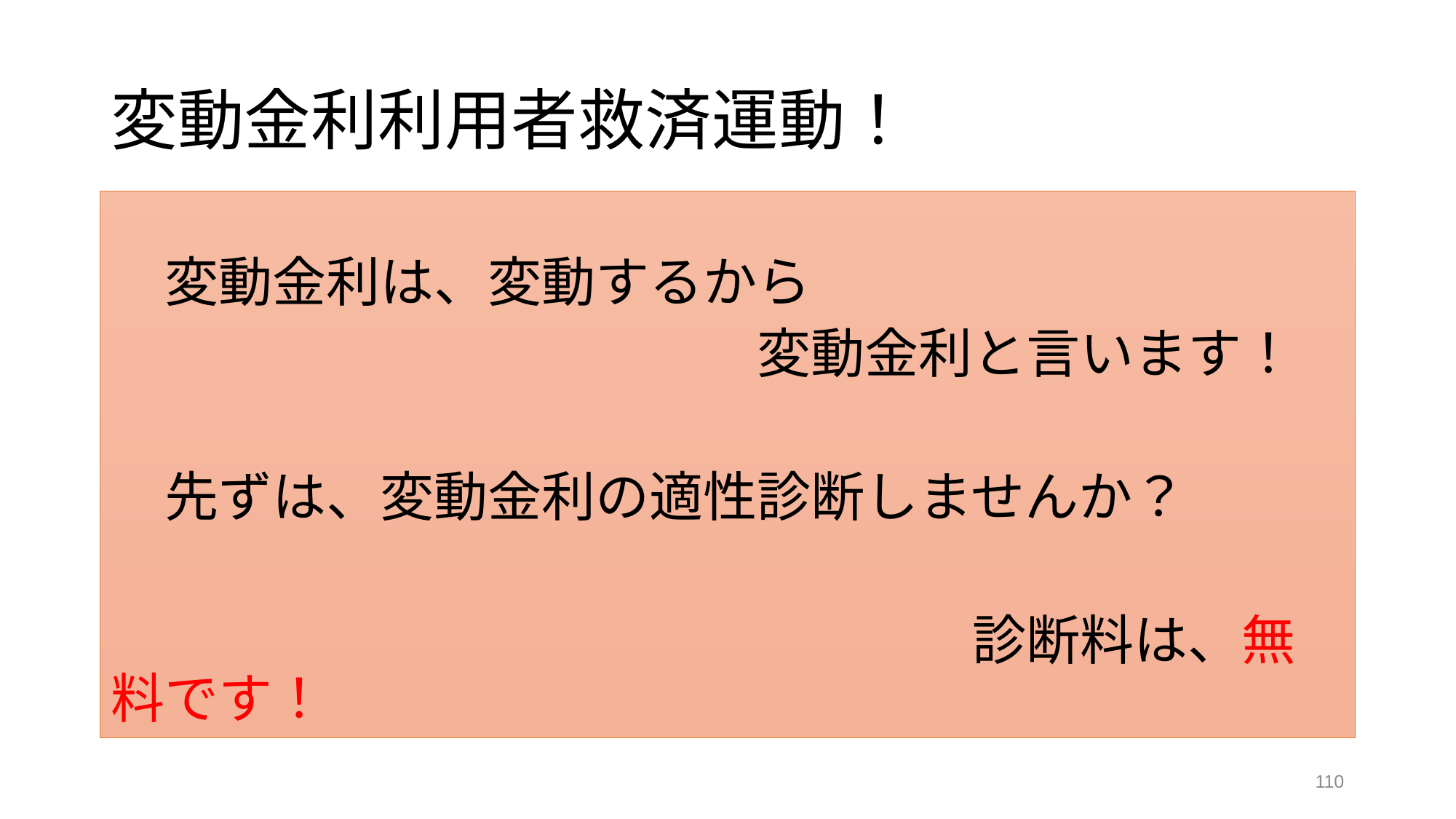

# 変動金利利用者救済運動！

　変動金利は、変動するから
　　　　　　　　　　　　変動金利と言います！

　先ずは、変動金利の適性診断しませんか？

　　　　　　　　　　　　　　　　診断料は、無料です！
110